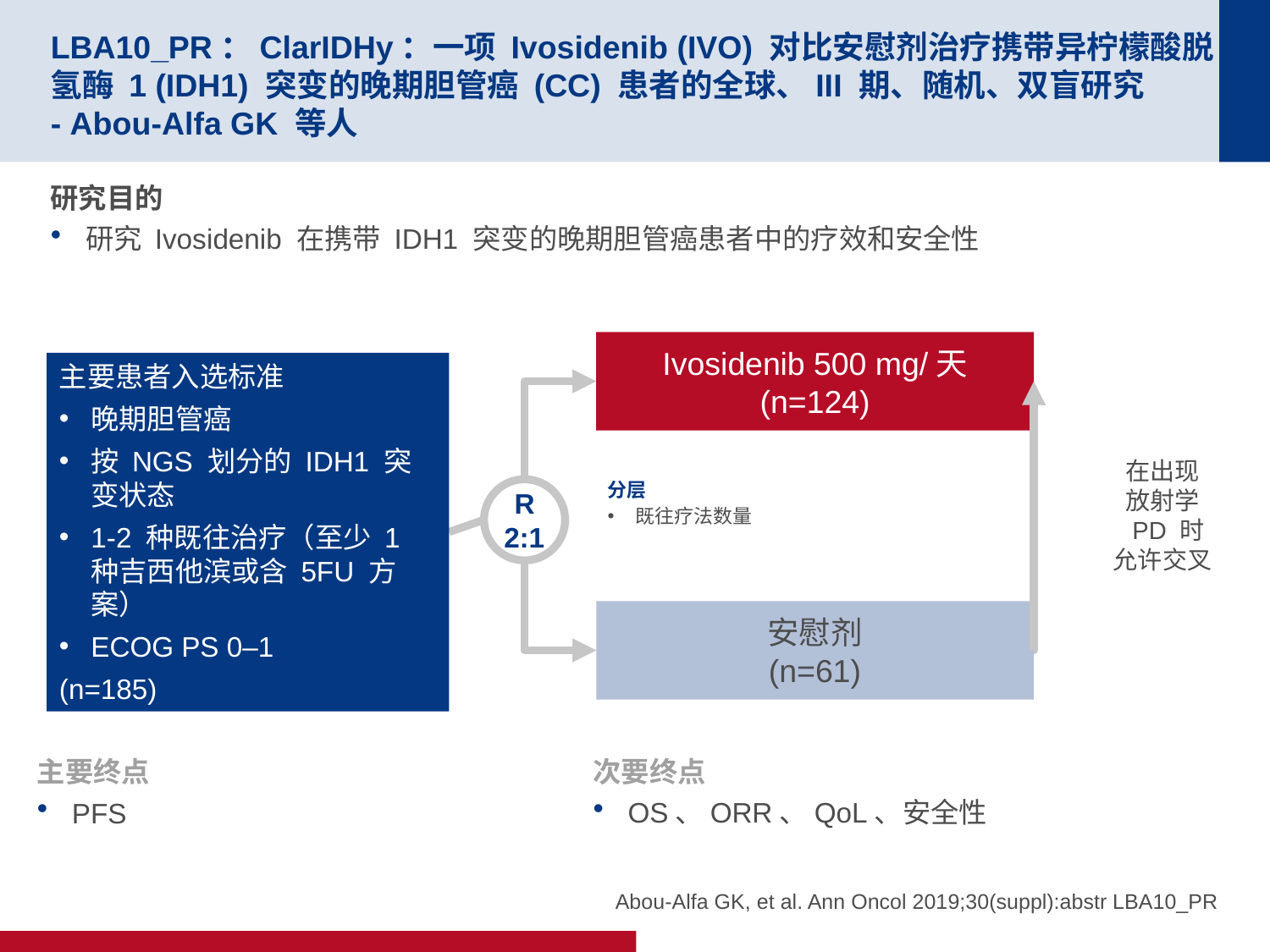

# LBA10_PR：ClarIDHy：一项 Ivosidenib (IVO) 对比安慰剂治疗携带异柠檬酸脱氢酶 1 (IDH1) 突变的晚期胆管癌 (CC) 患者的全球、III 期、随机、双盲研究 - Abou-Alfa GK 等人
研究目的
研究 Ivosidenib 在携带 IDH1 突变的晚期胆管癌患者中的疗效和安全性
Ivosidenib 500 mg/天 (n=124)
主要患者入选标准
晚期胆管癌
按 NGS 划分的 IDH1 突变状态
1-2 种既往治疗（至少 1 种吉西他滨或含 5FU 方案）
ECOG PS 0–1
(n=185)
在出现
放射学
 PD 时
允许交叉
分层
既往疗法数量
R
2:1
安慰剂
(n=61)
主要终点
PFS

次要终点
OS、ORR、QoL、安全性
Abou-Alfa GK, et al. Ann Oncol 2019;30(suppl):abstr LBA10_PR